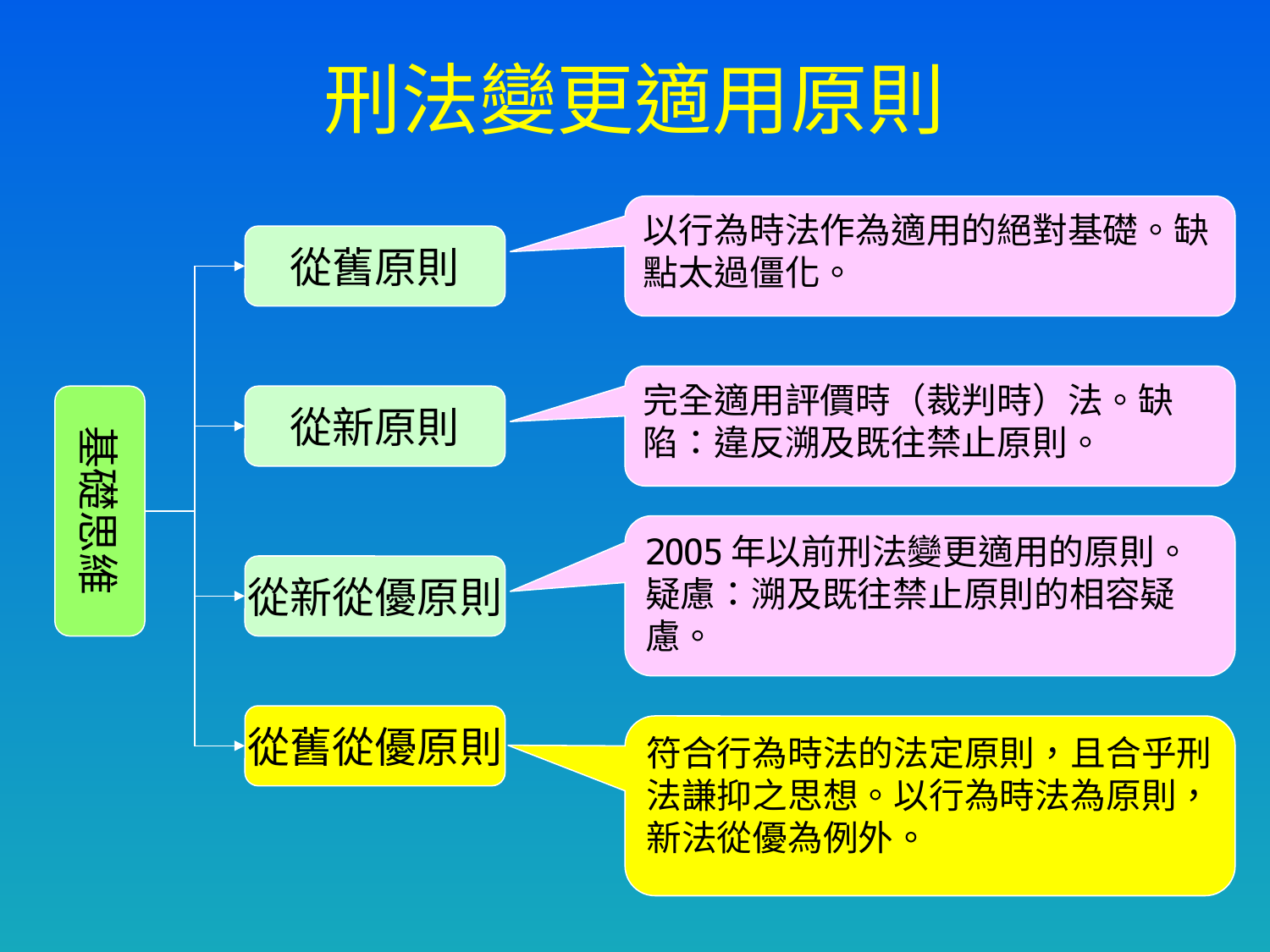

# 刑法變更適用原則
以行為時法作為適用的絕對基礎。缺點太過僵化。
從舊原則
完全適用評價時（裁判時）法。缺陷：違反溯及既往禁止原則。
基礎思維
從新原則
2005年以前刑法變更適用的原則。疑慮：溯及既往禁止原則的相容疑慮。
從新從優原則
從舊從優原則
符合行為時法的法定原則，且合乎刑法謙抑之思想。以行為時法為原則，新法從優為例外。